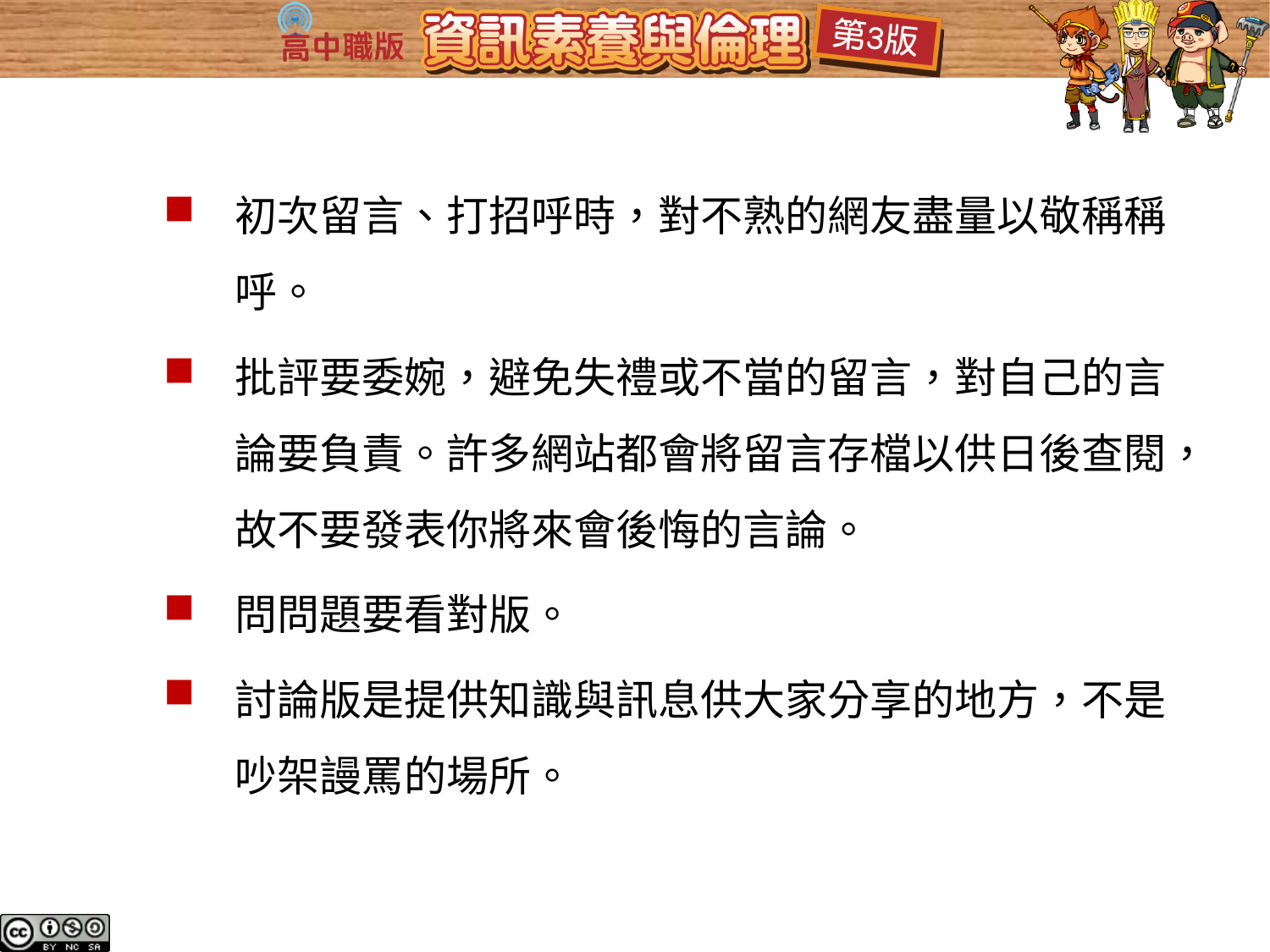

初次留言、打招呼時，對不熟的網友盡量以敬稱稱呼。
批評要委婉，避免失禮或不當的留言，對自己的言論要負責。許多網站都會將留言存檔以供日後查閱，故不要發表你將來會後悔的言論。
問問題要看對版。
討論版是提供知識與訊息供大家分享的地方，不是吵架謾罵的場所。